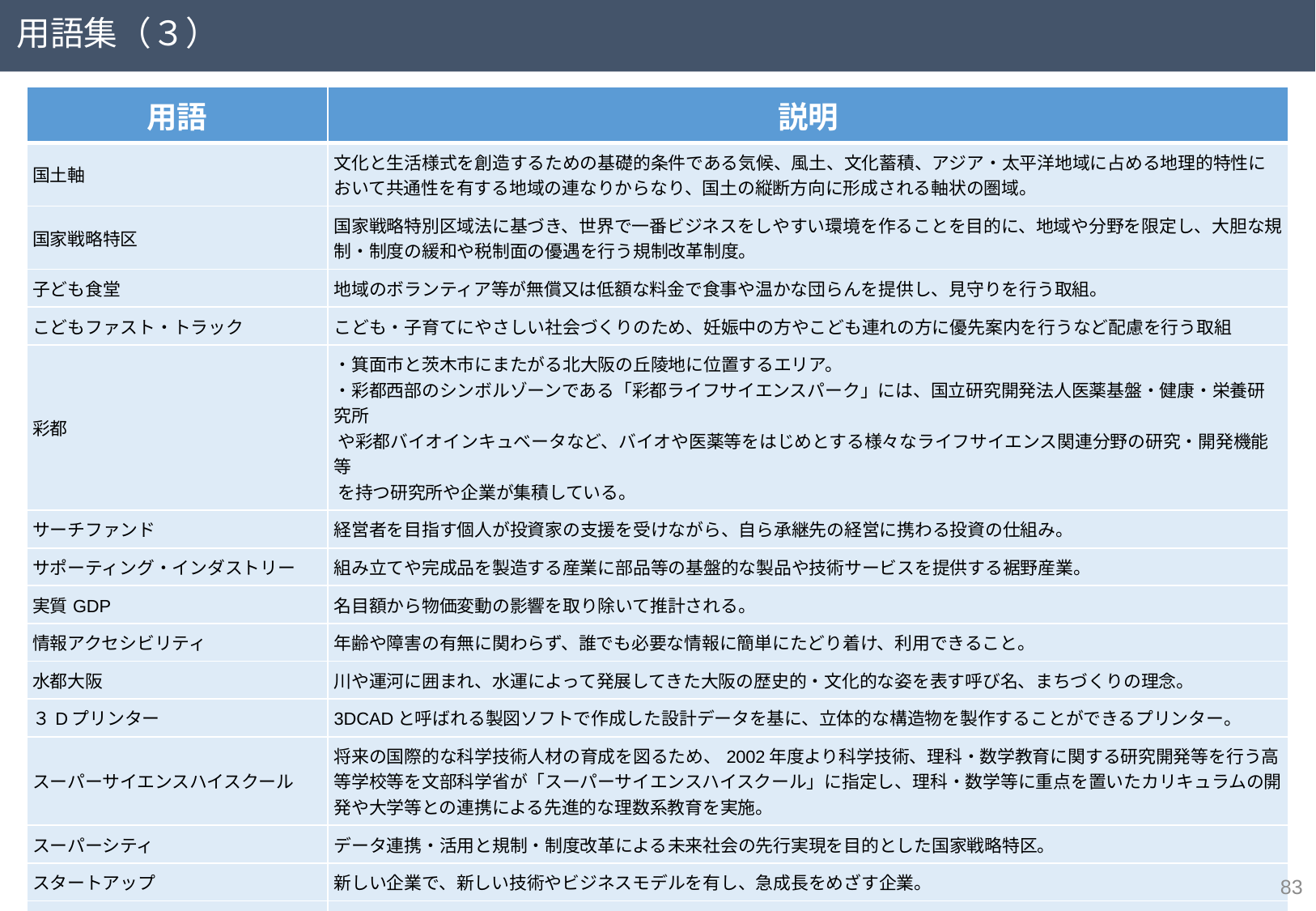

用語集（３）
| 用語 | 説明 |
| --- | --- |
| 国土軸 | 文化と生活様式を創造するための基礎的条件である気候、風土、文化蓄積、アジア・太平洋地域に占める地理的特性において共通性を有する地域の連なりからなり、国土の縦断方向に形成される軸状の圏域。 |
| 国家戦略特区 | 国家戦略特別区域法に基づき、世界で一番ビジネスをしやすい環境を作ることを目的に、地域や分野を限定し、大胆な規制・制度の緩和や税制面の優遇を行う規制改革制度。 |
| 子ども食堂 | 地域のボランティア等が無償又は低額な料金で食事や温かな団らんを提供し、見守りを行う取組。 |
| こどもファスト・トラック | こども・子育てにやさしい社会づくりのため、妊娠中の方やこども連れの方に優先案内を行うなど配慮を行う取組 |
| 彩都 | ・箕面市と茨木市にまたがる北大阪の丘陵地に位置するエリア。 ・彩都西部のシンボルゾーンである「彩都ライフサイエンスパーク」には、国立研究開発法人医薬基盤・健康・栄養研究所 や彩都バイオインキュベータなど、バイオや医薬等をはじめとする様々なライフサイエンス関連分野の研究・開発機能等 を持つ研究所や企業が集積している。 |
| サーチファンド | 経営者を目指す個人が投資家の支援を受けながら、自ら承継先の経営に携わる投資の仕組み。 |
| サポーティング・インダストリー | 組み立てや完成品を製造する産業に部品等の基盤的な製品や技術サービスを提供する裾野産業。 |
| 実質GDP | 名目額から物価変動の影響を取り除いて推計される。 |
| 情報アクセシビリティ | 年齢や障害の有無に関わらず、誰でも必要な情報に簡単にたどり着け、利用できること。 |
| 水都大阪 | 川や運河に囲まれ、水運によって発展してきた大阪の歴史的・文化的な姿を表す呼び名、まちづくりの理念。 |
| ３Dプリンター | 3DCADと呼ばれる製図ソフトで作成した設計データを基に、立体的な構造物を製作することができるプリンター。 |
| スーパーサイエンスハイスクール | 将来の国際的な科学技術人材の育成を図るため、2002年度より科学技術、理科・数学教育に関する研究開発等を行う高等学校等を文部科学省が「スーパーサイエンスハイスクール」に指定し、理科・数学等に重点を置いたカリキュラムの開発や大学等との連携による先進的な理数系教育を実施。 |
| スーパーシティ | データ連携・活用と規制・制度改革による未来社会の先行実現を目的とした国家戦略特区。 |
| スタートアップ | 新しい企業で、新しい技術やビジネスモデルを有し、急成長をめざす企業。 |
| ステーブルコイン | 法定通貨等の現実資産と価値が連動するように設計された暗号資産。 |
| スマートシティ | 先進的技術の活用により、都市や地域の機能、サービスを効率化・高度化し、各種の課題の解決を図るとともに、快適性や利便性を含めた新たな価値を創出する都市。 |
| スマート農業 | ロボット、AI、IoTなど先端技術を活用し、省力化・高品質生鮮・効率化を実現する新しい農業のこと |
83